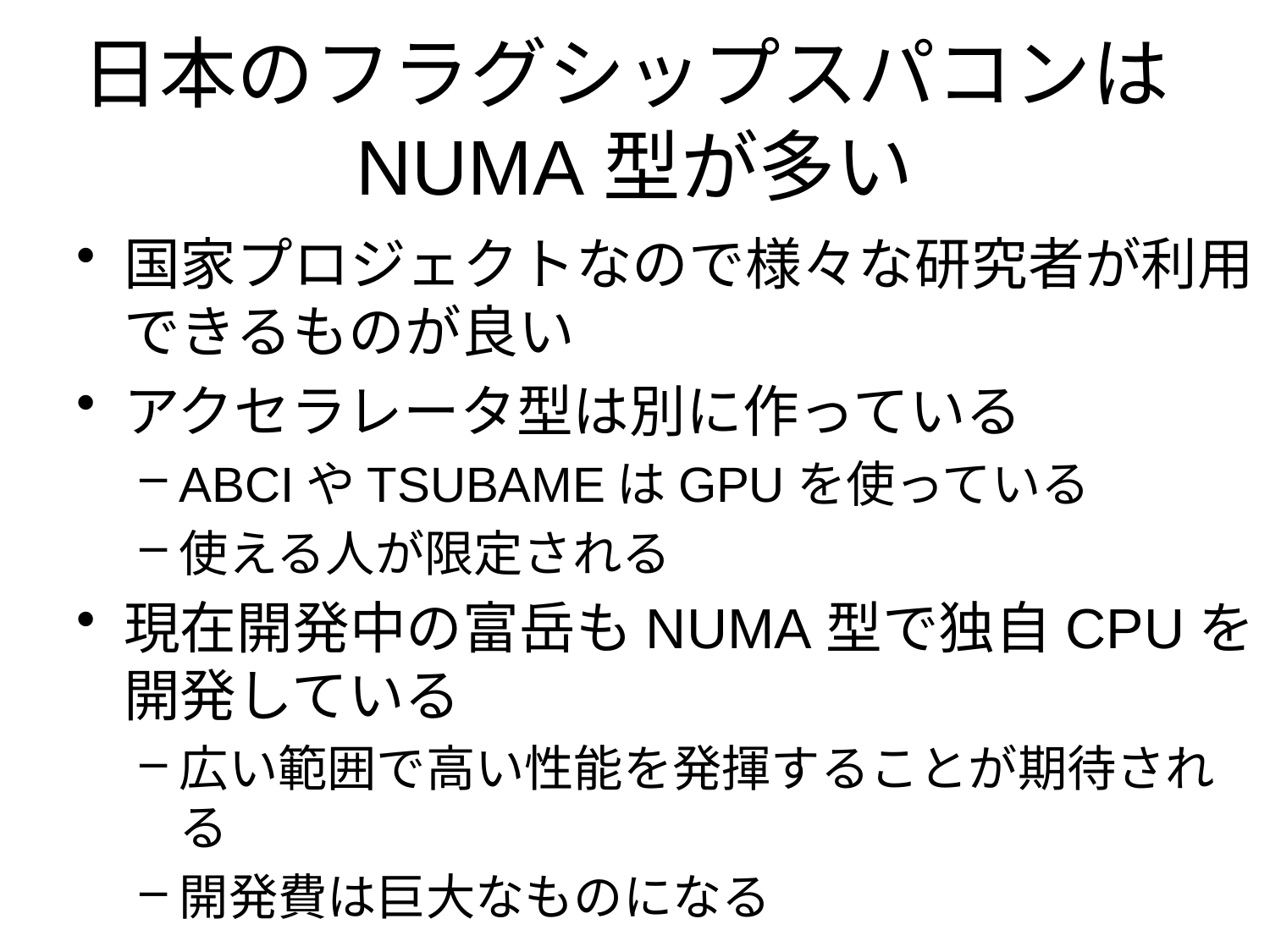

# 日本のフラグシップスパコンはNUMA型が多い
国家プロジェクトなので様々な研究者が利用できるものが良い
アクセラレータ型は別に作っている
ABCIやTSUBAMEはGPUを使っている
使える人が限定される
現在開発中の富岳もNUMA型で独自CPUを開発している
広い範囲で高い性能を発揮することが期待される
開発費は巨大なものになる